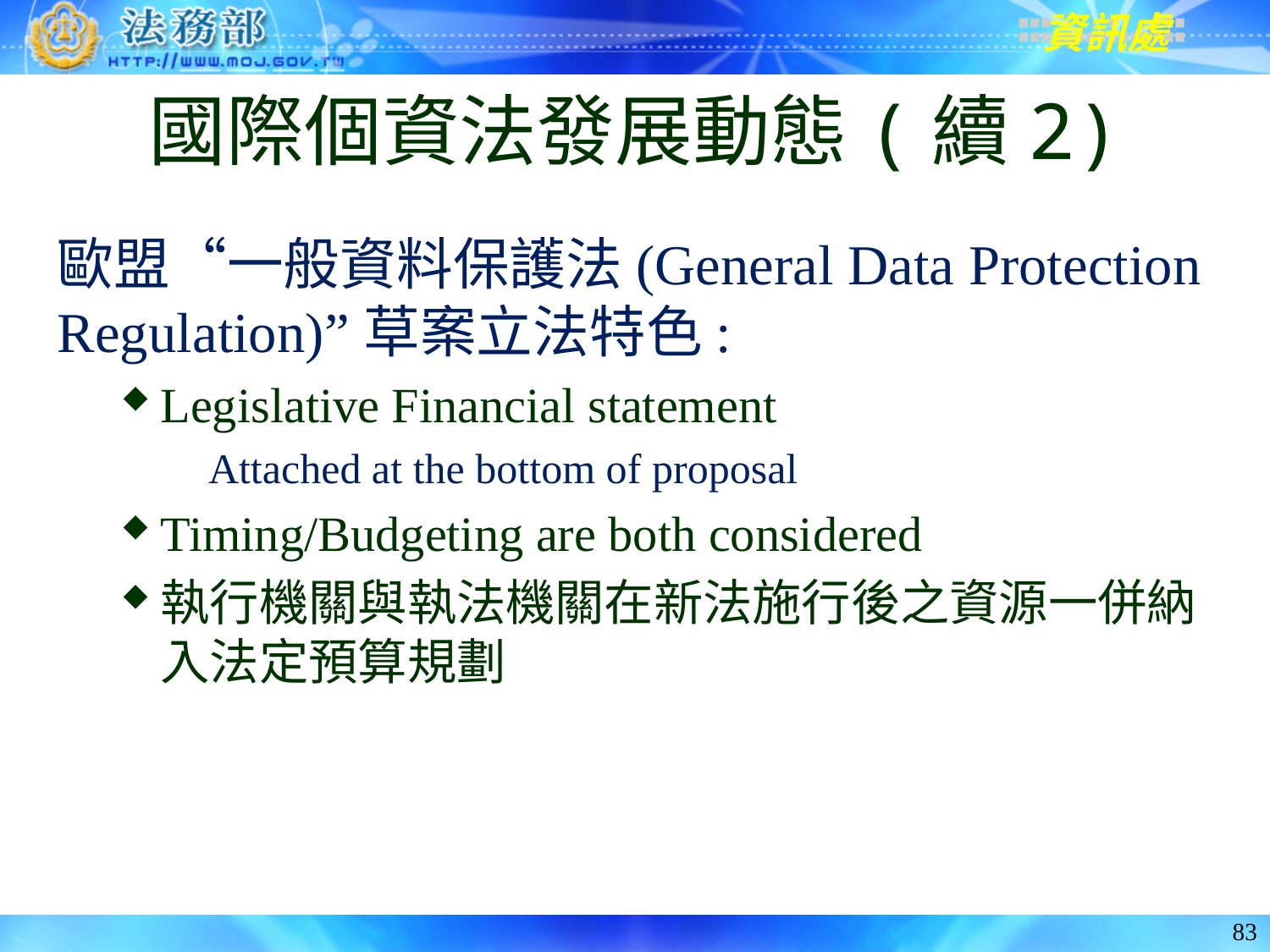

# 國際個資法發展動態(續2)
歐盟“一般資料保護法(General Data Protection Regulation)”草案立法特色:
Legislative Financial statement
   Attached at the bottom of proposal
Timing/Budgeting are both considered
執行機關與執法機關在新法施行後之資源一併納入法定預算規劃